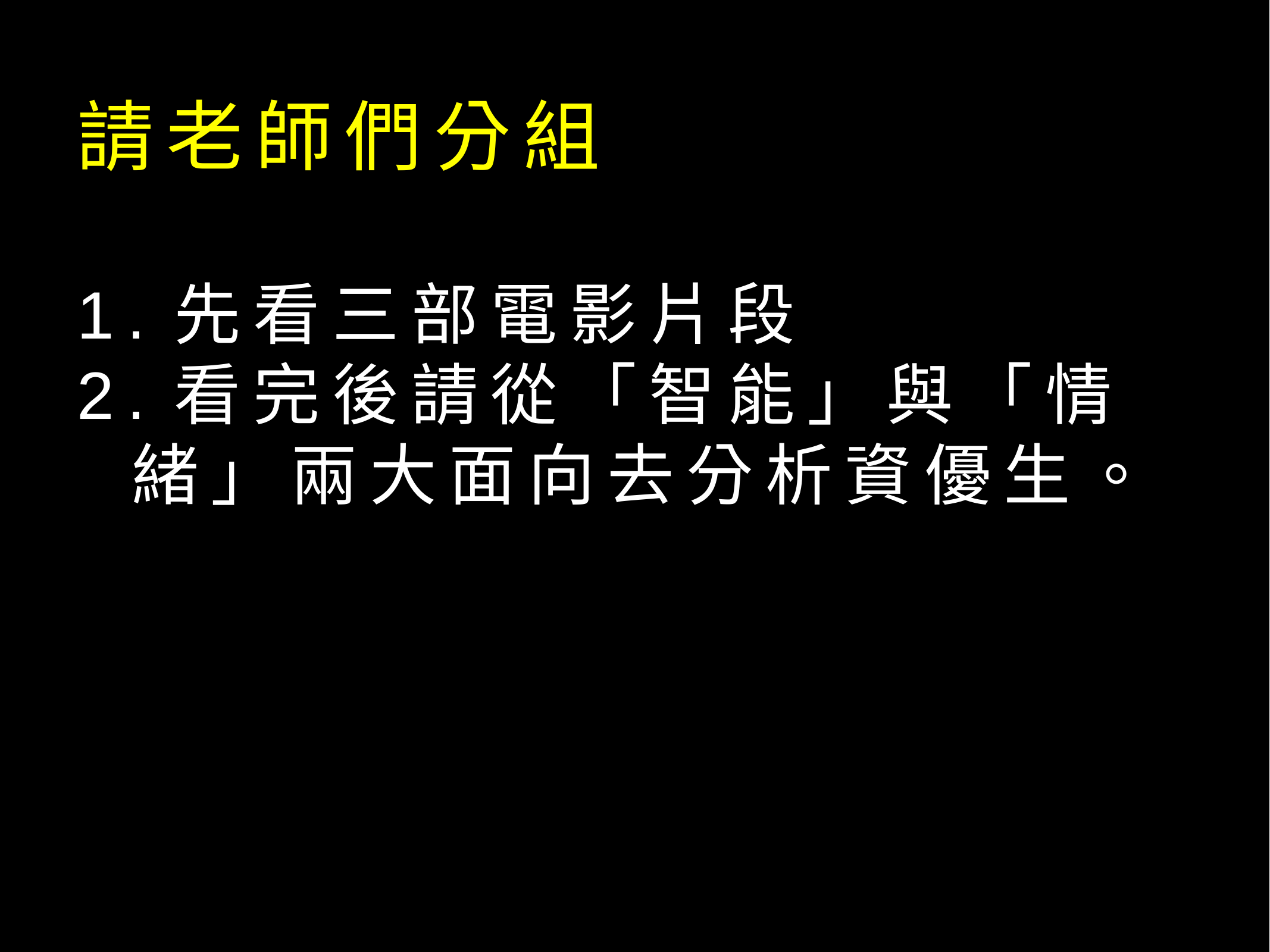

# 請老師們分組 1.先看三部電影片段 2.看完後請從「智能」與「情 緒」兩大面向去分析資優生。